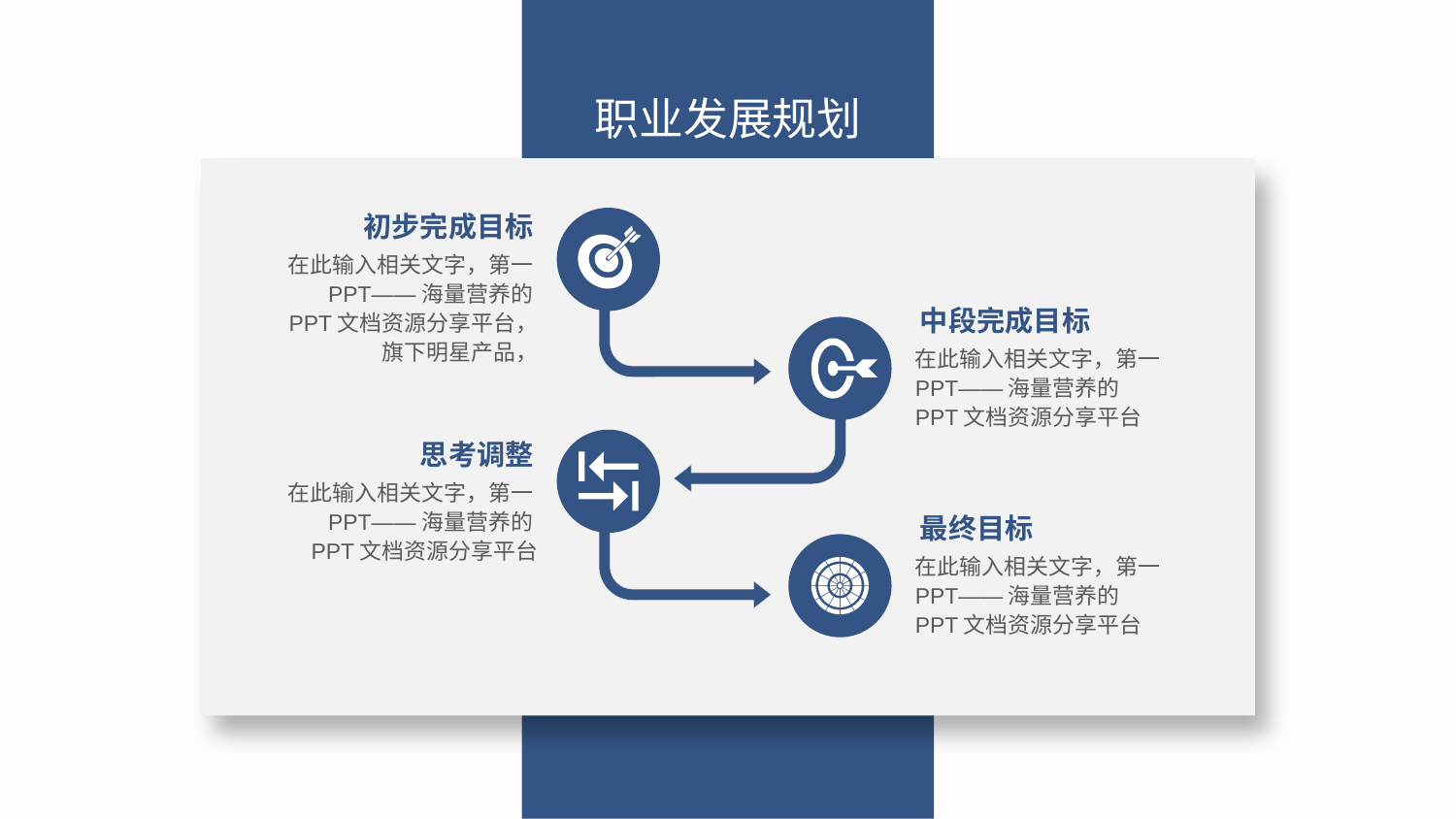

职业发展规划

初步完成目标

在此输入相关文字，第一PPT——海量营养的PPT文档资源分享平台，旗下明星产品，
中段完成目标

在此输入相关文字，第一PPT——海量营养的PPT文档资源分享平台

思考调整
在此输入相关文字，第一PPT——海量营养的PPT文档资源分享平台
最终目标

在此输入相关文字，第一PPT——海量营养的PPT文档资源分享平台